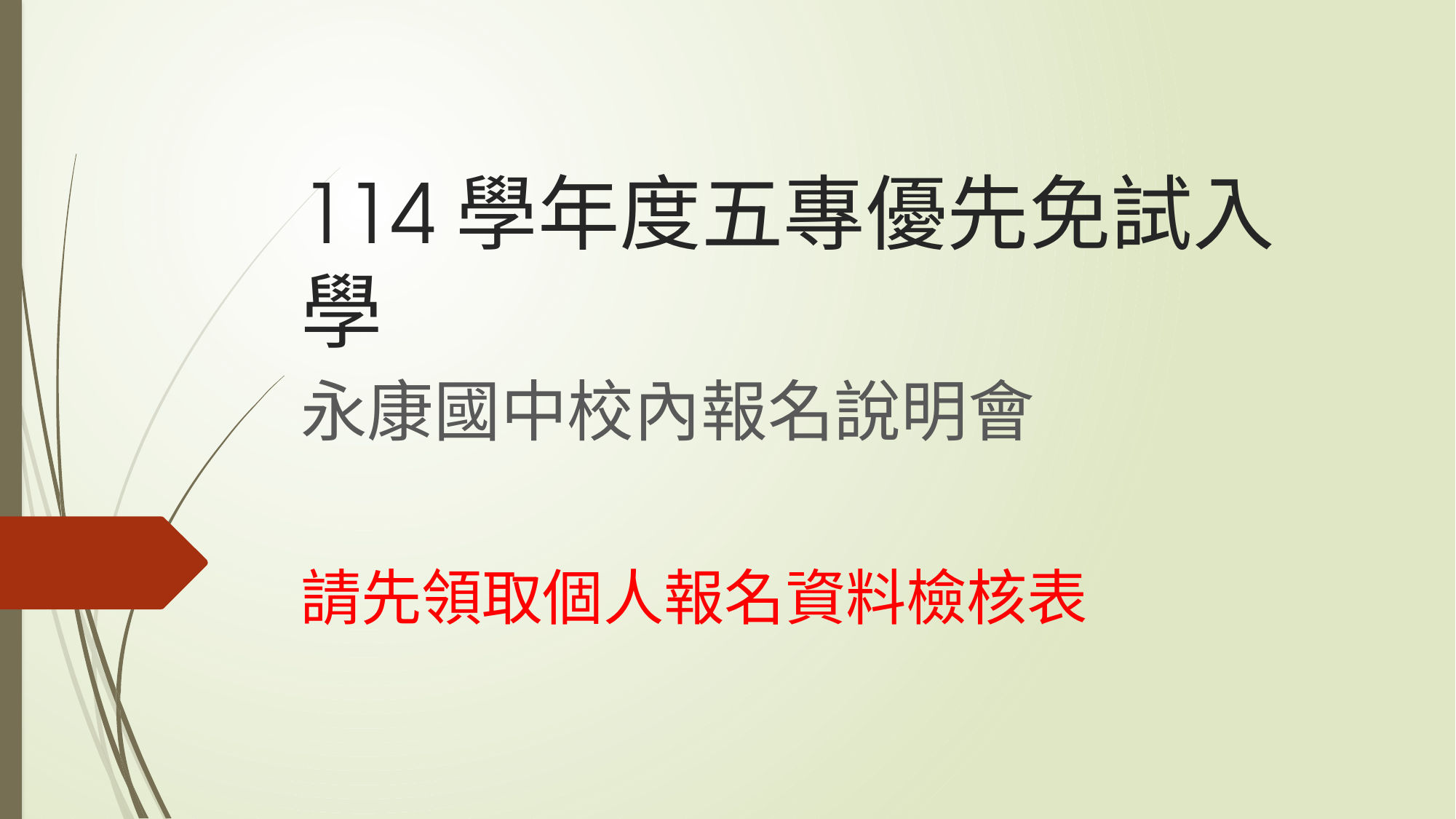

# 114學年度五專優先免試入學
永康國中校內報名說明會

請先領取個人報名資料檢核表